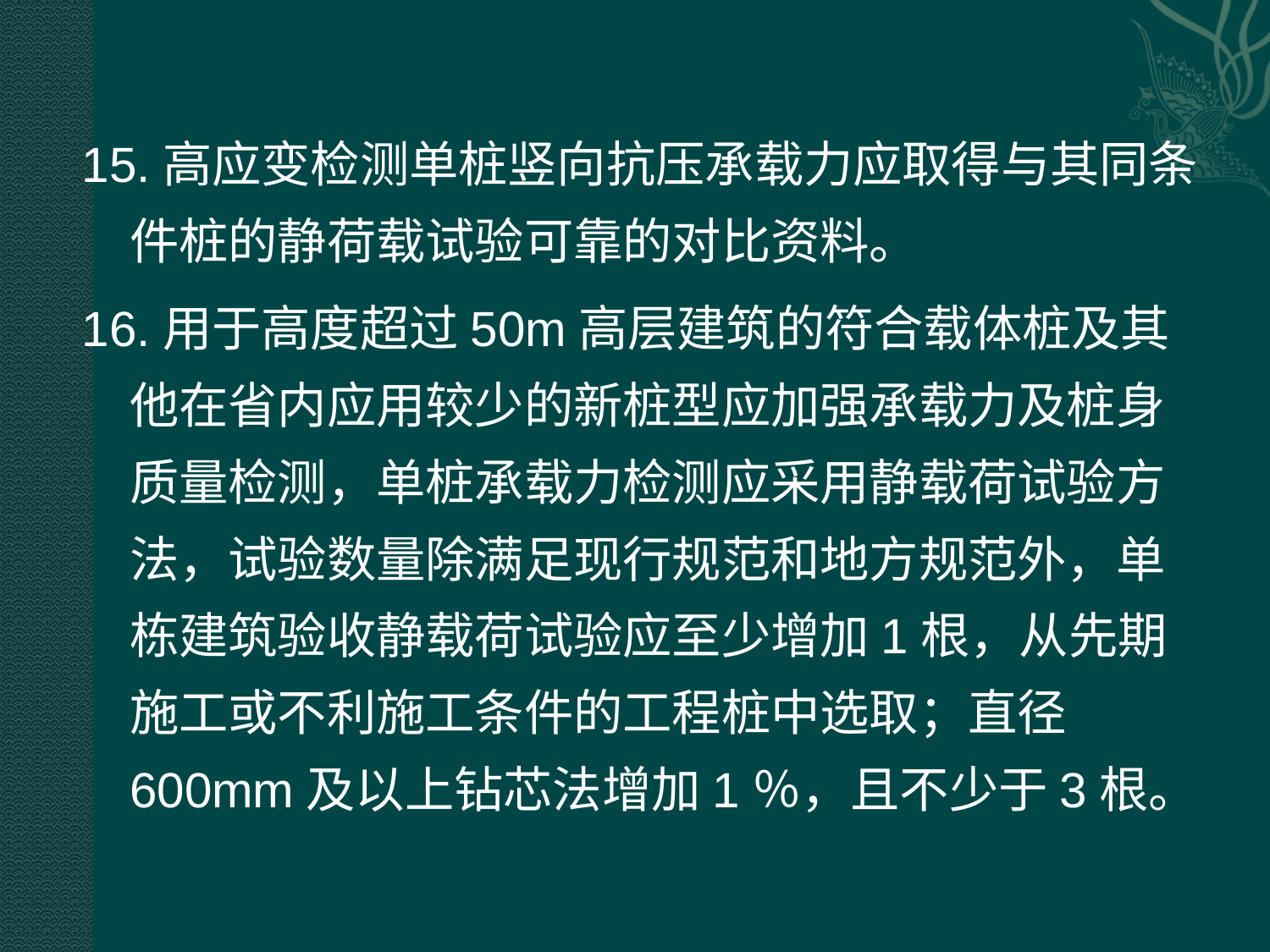

15.高应变检测单桩竖向抗压承载力应取得与其同条件桩的静荷载试验可靠的对比资料。
16.用于高度超过50m高层建筑的符合载体桩及其他在省内应用较少的新桩型应加强承载力及桩身质量检测，单桩承载力检测应采用静载荷试验方法，试验数量除满足现行规范和地方规范外，单栋建筑验收静载荷试验应至少增加1根，从先期施工或不利施工条件的工程桩中选取；直径600mm及以上钻芯法增加1％，且不少于3根。